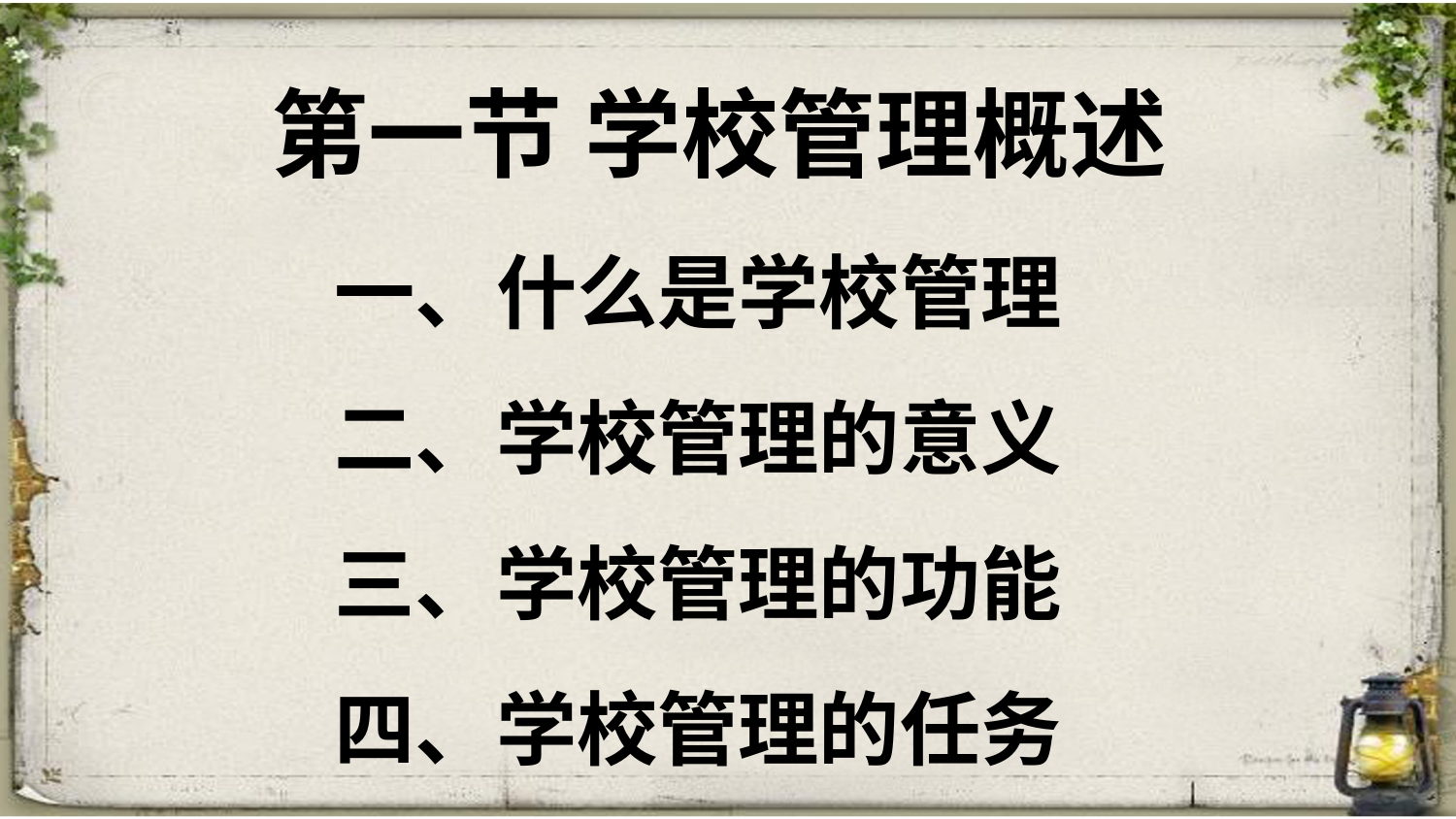

第一节 学校管理概述
一、什么是学校管理
二、学校管理的意义
三、学校管理的功能
四、学校管理的任务